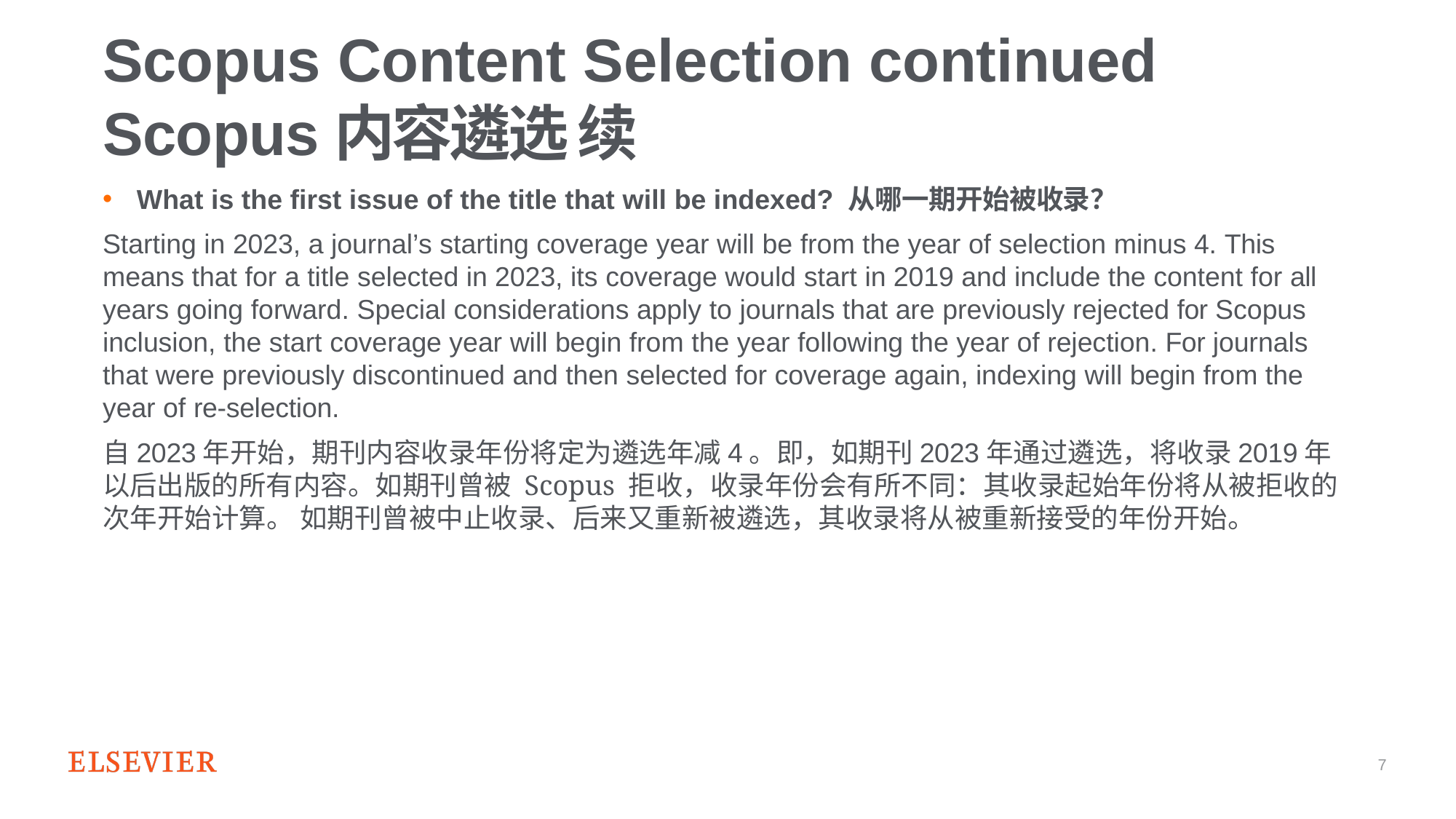

# Scopus Content Selection continued Scopus内容遴选 续
What is the first issue of the title that will be indexed? 从哪一期开始被收录？
Starting in 2023, a journal’s starting coverage year will be from the year of selection minus 4. This means that for a title selected in 2023, its coverage would start in 2019 and include the content for all years going forward. Special considerations apply to journals that are previously rejected for Scopus inclusion, the start coverage year will begin from the year following the year of rejection. For journals that were previously discontinued and then selected for coverage again, indexing will begin from the year of re-selection.
自2023年开始，期刊内容收录年份将定为遴选年减4。即，如期刊2023年通过遴选，将收录2019年以后出版的所有内容。如期刊曾被 Scopus 拒收，收录年份会有所不同：其收录起始年份将从被拒收的次年开始计算。 如期刊曾被中止收录、后来又重新被遴选，其收录将从被重新接受的年份开始。
7